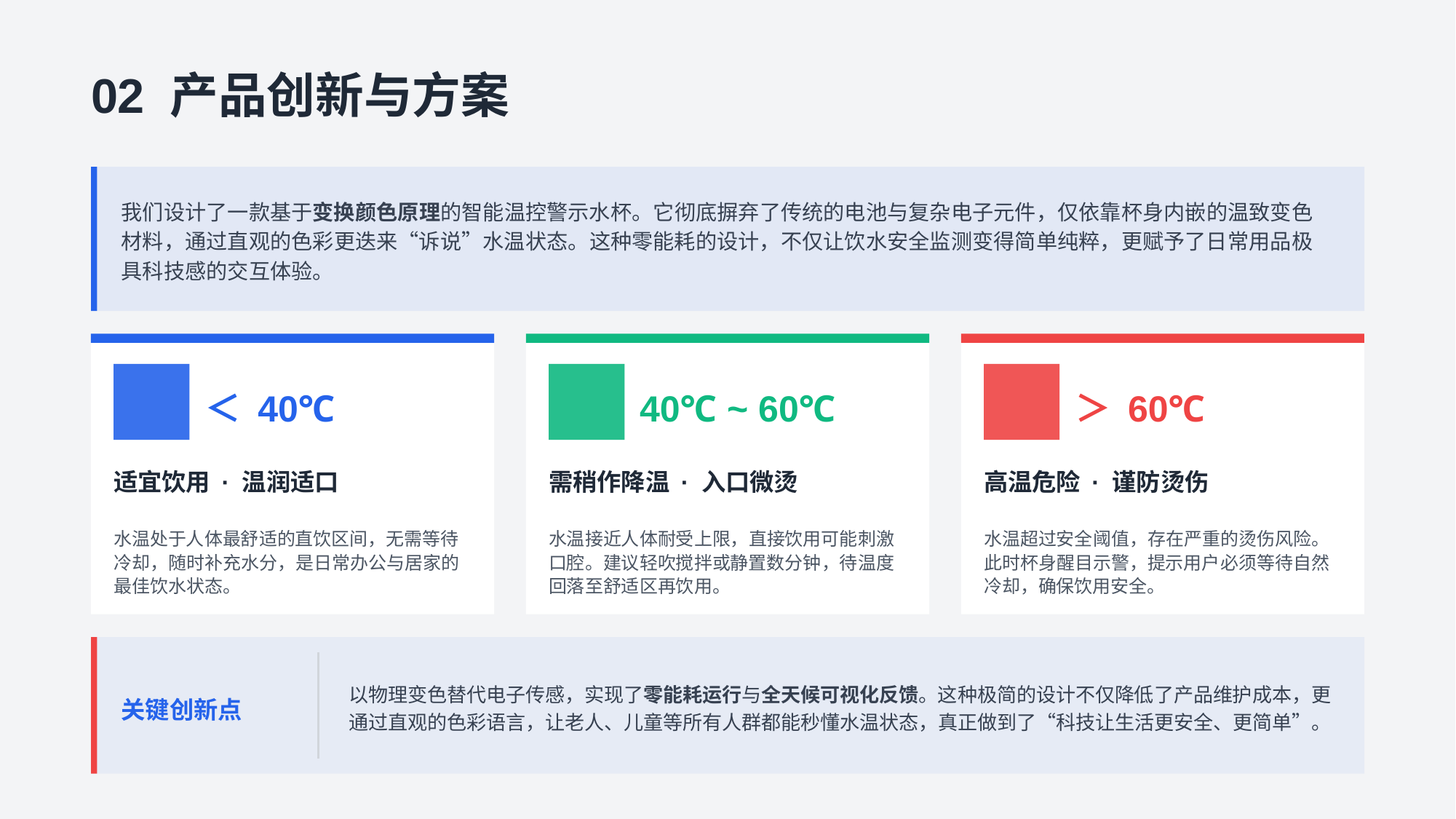

02 产品创新与方案

我们设计了一款基于变换颜色原理的智能温控警示水杯。它彻底摒弃了传统的电池与复杂电子元件，仅依靠杯身内嵌的温致变色材料，通过直观的色彩更迭来“诉说”水温状态。这种零能耗的设计，不仅让饮水安全监测变得简单纯粹，更赋予了日常用品极具科技感的交互体验。

＜ 40℃

40℃ ~ 60℃

＞ 60℃
适宜饮用 · 温润适口
需稍作降温 · 入口微烫
高温危险 · 谨防烫伤
水温处于人体最舒适的直饮区间，无需等待冷却，随时补充水分，是日常办公与居家的最佳饮水状态。
水温接近人体耐受上限，直接饮用可能刺激口腔。建议轻吹搅拌或静置数分钟，待温度回落至舒适区再饮用。
水温超过安全阈值，存在严重的烫伤风险。此时杯身醒目示警，提示用户必须等待自然冷却，确保饮用安全。

关键创新点
以物理变色替代电子传感，实现了零能耗运行与全天候可视化反馈。这种极简的设计不仅降低了产品维护成本，更通过直观的色彩语言，让老人、儿童等所有人群都能秒懂水温状态，真正做到了“科技让生活更安全、更简单”。